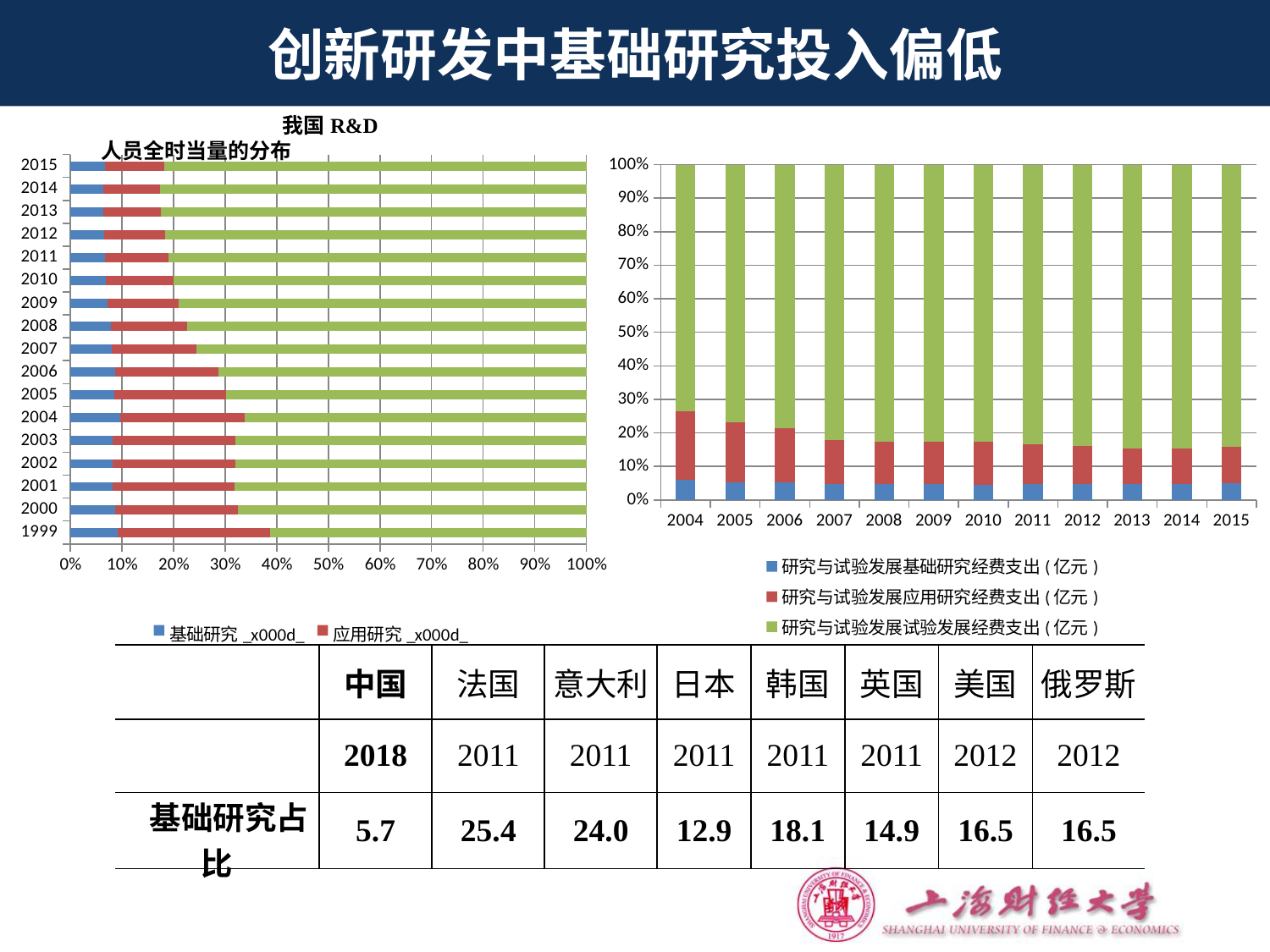

# 创新研发中基础研究投入偏低

我国R&D人员全时当量的分布

### Chart

| Category | 基础研究_x000d_
 | 应用研究_x000d_
 | 试验发展_x000d_
 |
|---|---|---|---|
| 1999 | 7.6 | 24.15000000000003 | 50.42 |
| 2000 | 7.96 | 21.959999999999987 | 62.28 |
| 2001 | 7.88 | 22.6 | 65.16999999999999 |
| 2002 | 8.4 | 24.73 | 70.39 |
| 2003 | 8.97 | 26.03 | 74.49 |
| 2004 | 11.07 | 27.86 | 76.33 |
| 2005 | 11.54 | 29.71 | 95.23 |
| 2006 | 13.13 | 29.97 | 107.14 |
| 2007 | 13.81 | 28.6 | 131.20999999999998 |
| 2008 | 15.4 | 28.939999999999987 | 152.2 |
| 2009 | 16.459999999999987 | 31.53 | 181.14 |
| 2010 | 17.37 | 33.56 | 204.46 |
| 2011 | 19.32 | 35.28 | 233.73 |
| 2012 | 21.22 | 38.38 | 265.0899999999997 |
| 2013 | 22.32 | 39.56 | 291.3999999999997 |
| 2014 | 23.54 | 40.7 | 306.82 |
| 2015 | 25.32 | 43.04 | 307.5299999999997 |

### Chart

| Category | 研究与试验发展基础研究经费支出(亿元) | 研究与试验发展应用研究经费支出(亿元) | 研究与试验发展试验发展经费支出(亿元) |
|---|---|---|---|
| 2004 | 117.17999999999998 | 400.489999999999 | 1448.6699999999998 |
| 2005 | 131.20999999999998 | 433.53 | 1885.24 |
| 2006 | 155.76 | 488.9699999999997 | 2358.370000000002 |
| 2007 | 174.52 | 492.94 | 3042.7799999999997 |
| 2008 | 220.82000000000062 | 575.16 | 3820.04 |
| 2009 | 270.28999999999894 | 730.7900000000005 | 4801.03 |
| 2010 | 324.489999999999 | 893.7900000000005 | 5844.3 |
| 2011 | 411.81 | 1028.4 | 7246.8 |
| 2012 | 498.81 | 1161.97 | 8637.629999999981 |
| 2013 | 554.9499999999995 | 1269.12 | 10022.5 |
| 2014 | 613.54 | 1398.53 | 11003.56 |
| 2015 | 716.12 | 1528.6399999999999 | 11925.130000000006 |
|  | 中国 | 法国 | 意大利 | 日本 | 韩国 | 英国 | 美国 | 俄罗斯 |
| --- | --- | --- | --- | --- | --- | --- | --- | --- |
|  | 2018 | 2011 | 2011 | 2011 | 2011 | 2011 | 2012 | 2012 |
| 基础研究占比 | 5.7 | 25.4 | 24.0 | 12.9 | 18.1 | 14.9 | 16.5 | 16.5 |